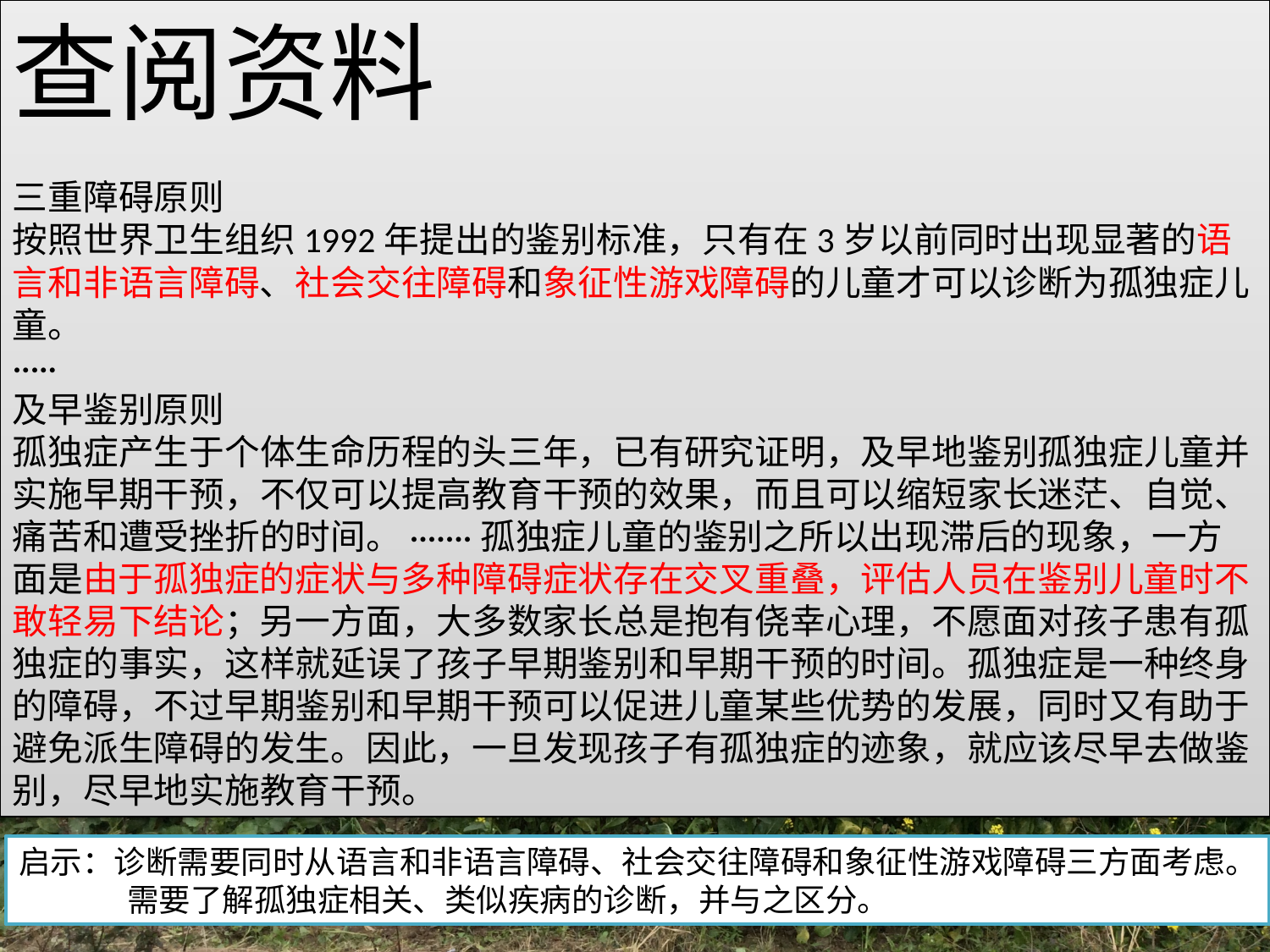

查阅资料

三重障碍原则
按照世界卫生组织1992年提出的鉴别标准，只有在3岁以前同时出现显著的语言和非语言障碍、社会交往障碍和象征性游戏障碍的儿童才可以诊断为孤独症儿童。
·····
及早鉴别原则
孤独症产生于个体生命历程的头三年，已有研究证明，及早地鉴别孤独症儿童并实施早期干预，不仅可以提高教育干预的效果，而且可以缩短家长迷茫、自觉、痛苦和遭受挫折的时间。·······孤独症儿童的鉴别之所以出现滞后的现象，一方面是由于孤独症的症状与多种障碍症状存在交叉重叠，评估人员在鉴别儿童时不敢轻易下结论；另一方面，大多数家长总是抱有侥幸心理，不愿面对孩子患有孤独症的事实，这样就延误了孩子早期鉴别和早期干预的时间。孤独症是一种终身的障碍，不过早期鉴别和早期干预可以促进儿童某些优势的发展，同时又有助于避免派生障碍的发生。因此，一旦发现孩子有孤独症的迹象，就应该尽早去做鉴别，尽早地实施教育干预。
启示：诊断需要同时从语言和非语言障碍、社会交往障碍和象征性游戏障碍三方面考虑。
              需要了解孤独症相关、类似疾病的诊断，并与之区分。